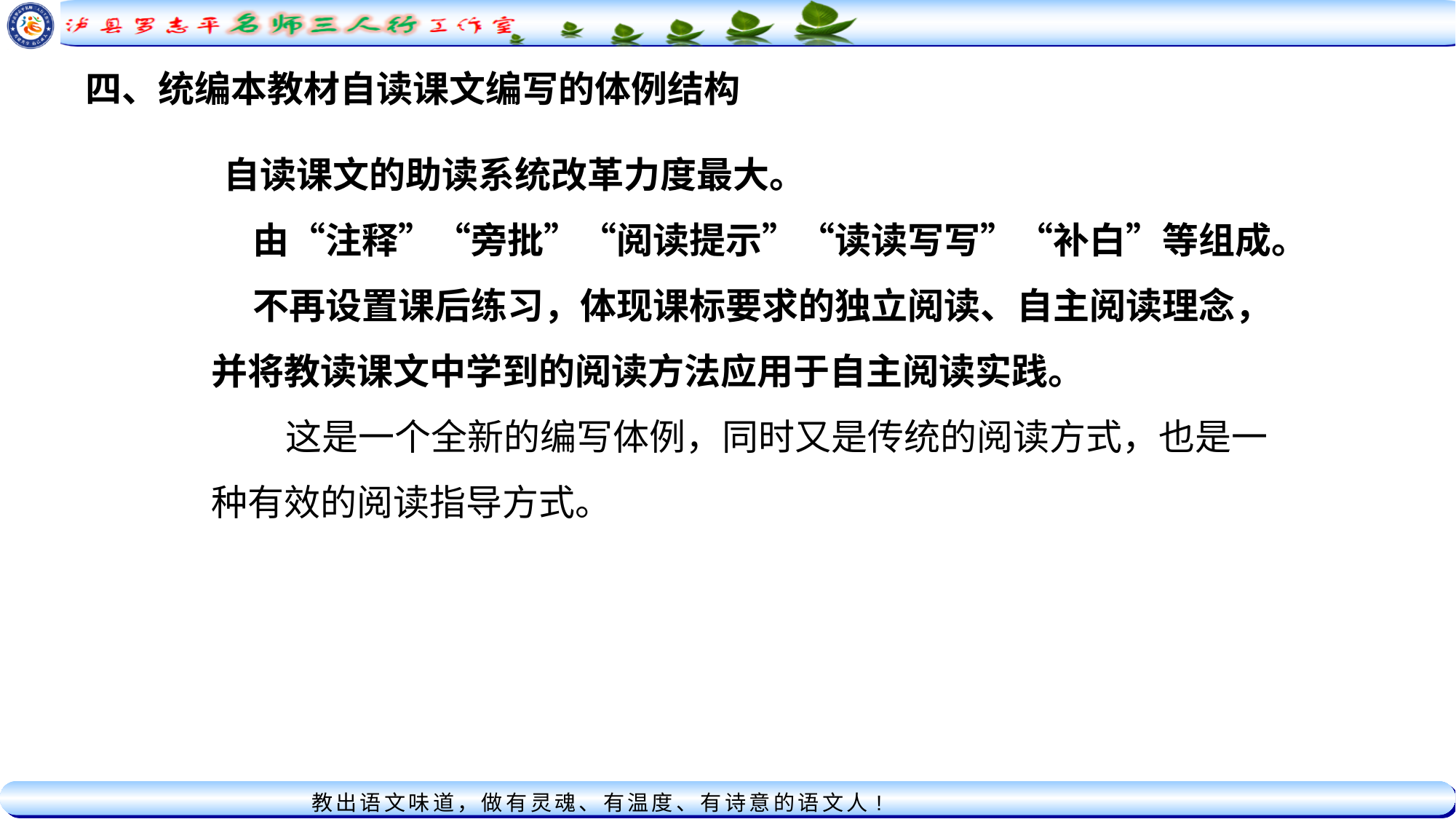

四、统编本教材自读课文编写的体例结构

 自读课文的助读系统改革力度最大。
    由“注释”“旁批”“阅读提示”“读读写写”“补白”等组成。
    不再设置课后练习，体现课标要求的独立阅读、自主阅读理念，并将教读课文中学到的阅读方法应用于自主阅读实践。
        这是一个全新的编写体例，同时又是传统的阅读方式，也是一种有效的阅读指导方式。